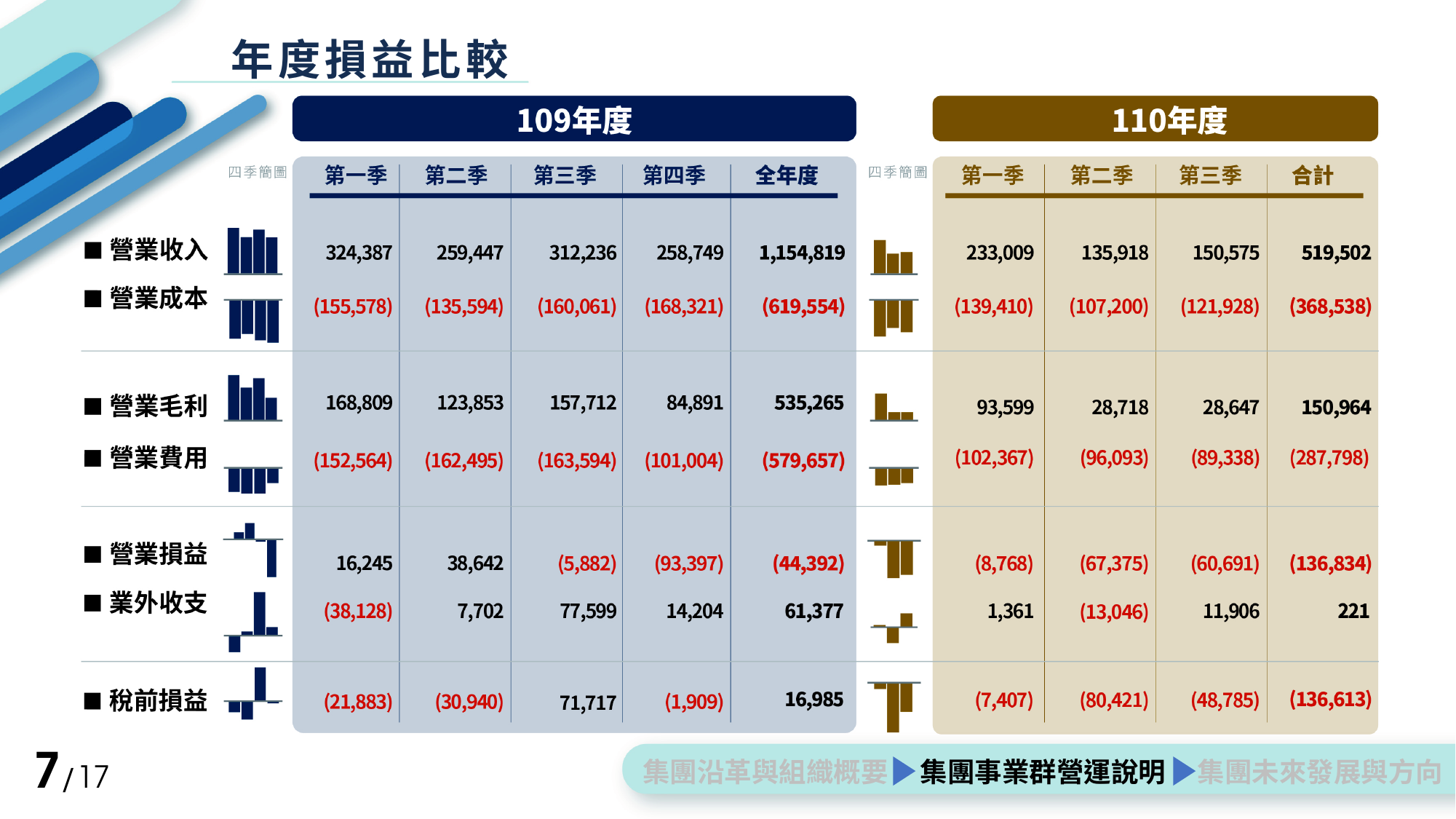

年度損益比較
7/17
集團沿革與組織概要
集團事業群營運說明
集團未來發展與方向